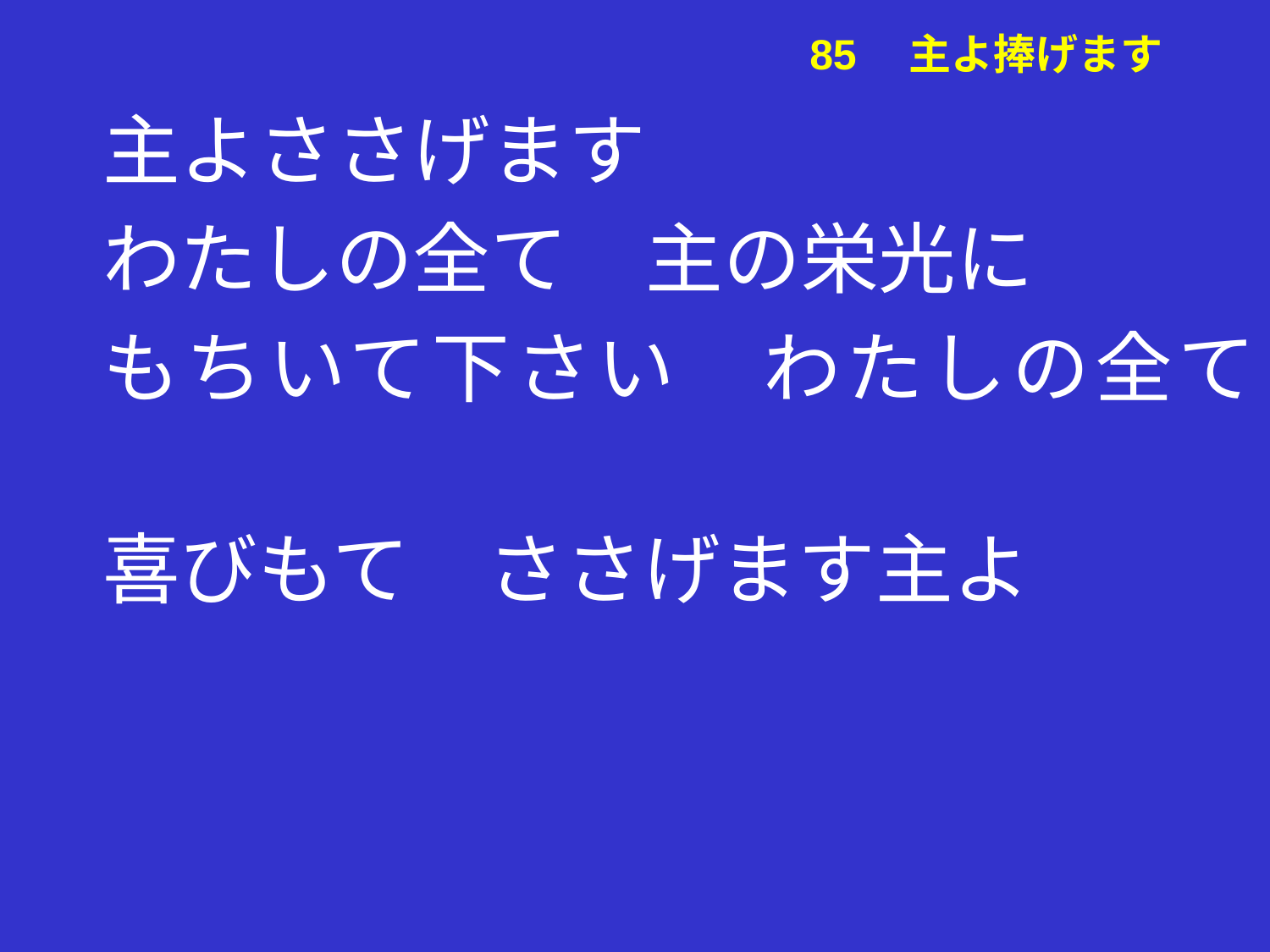

主よささげます
わたしの全て　主の栄光に
もちいて下さい　わたしの全て
喜びもて　ささげます主よ
# 85　主よ捧げます